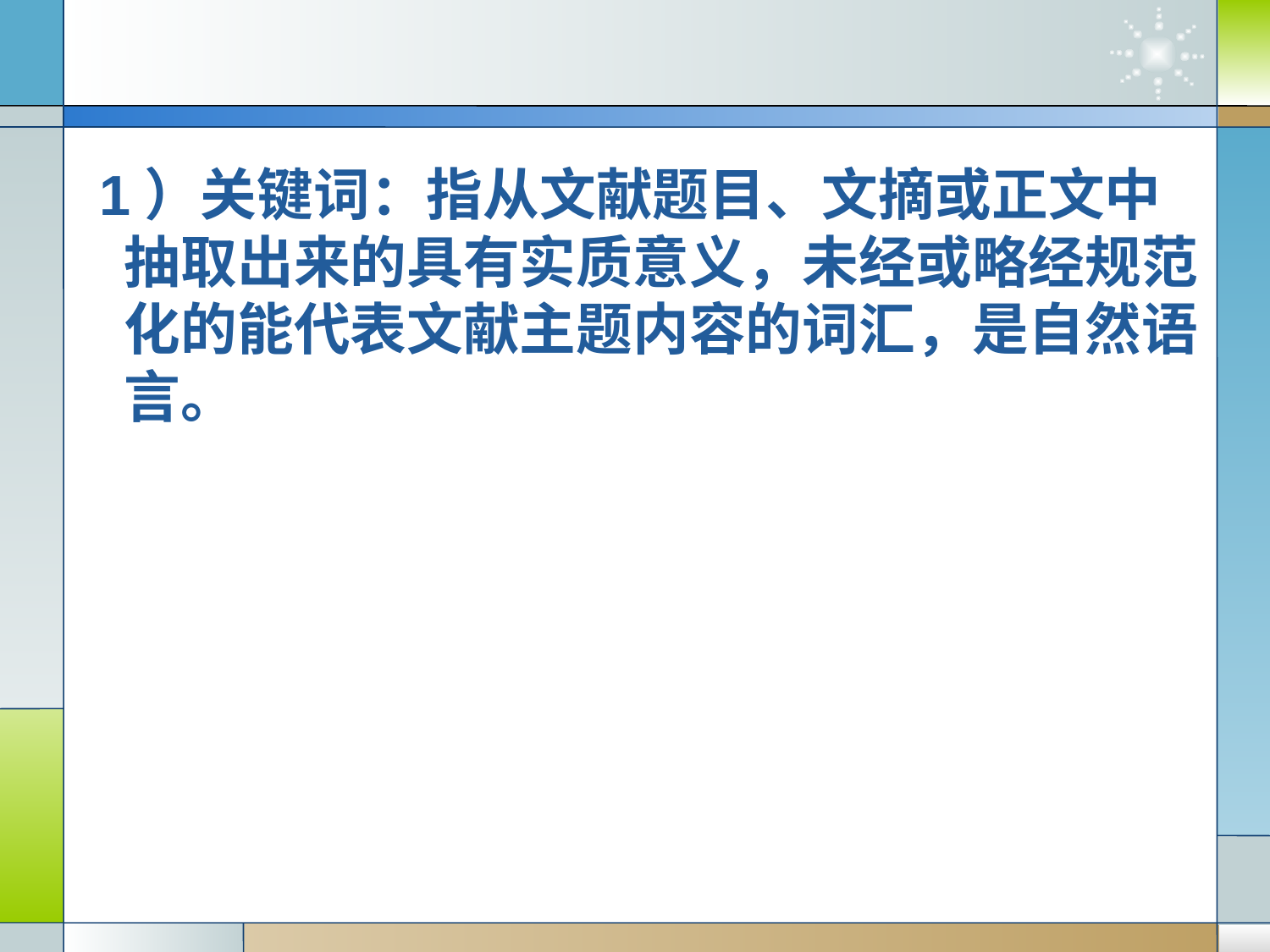

1）关键词：指从文献题目、文摘或正文中抽取出来的具有实质意义，未经或略经规范化的能代表文献主题内容的词汇，是自然语言。